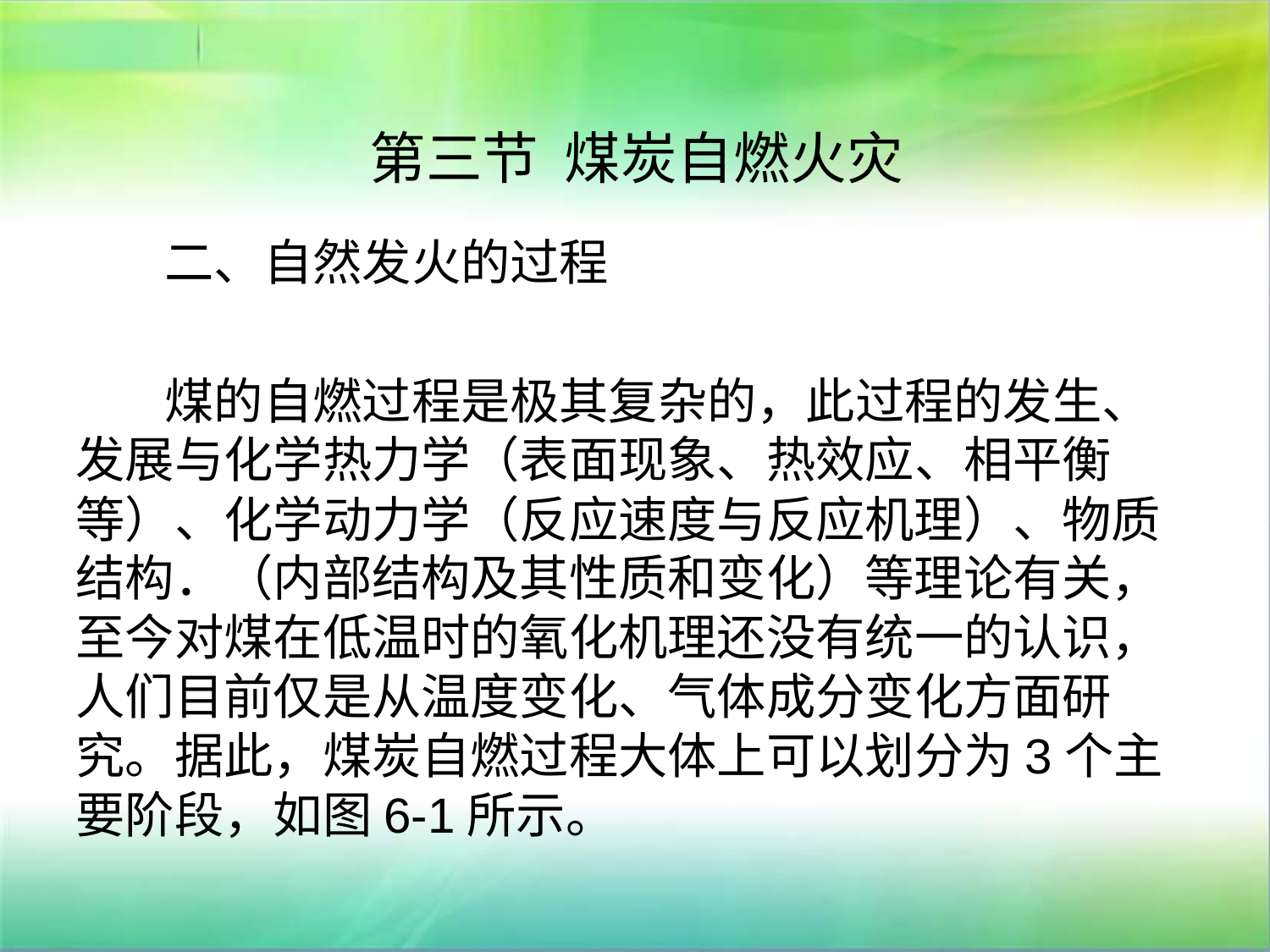

# 第三节  煤炭自燃火灾
       二、自然发火的过程

       煤的自燃过程是极其复杂的，此过程的发生、发展与化学热力学（表面现象、热效应、相平衡等）、化学动力学（反应速度与反应机理）、物质结构．（内部结构及其性质和变化）等理论有关，至今对煤在低温时的氧化机理还没有统一的认识，人们目前仅是从温度变化、气体成分变化方面研究。据此，煤炭自燃过程大体上可以划分为3个主要阶段，如图6-1所示。